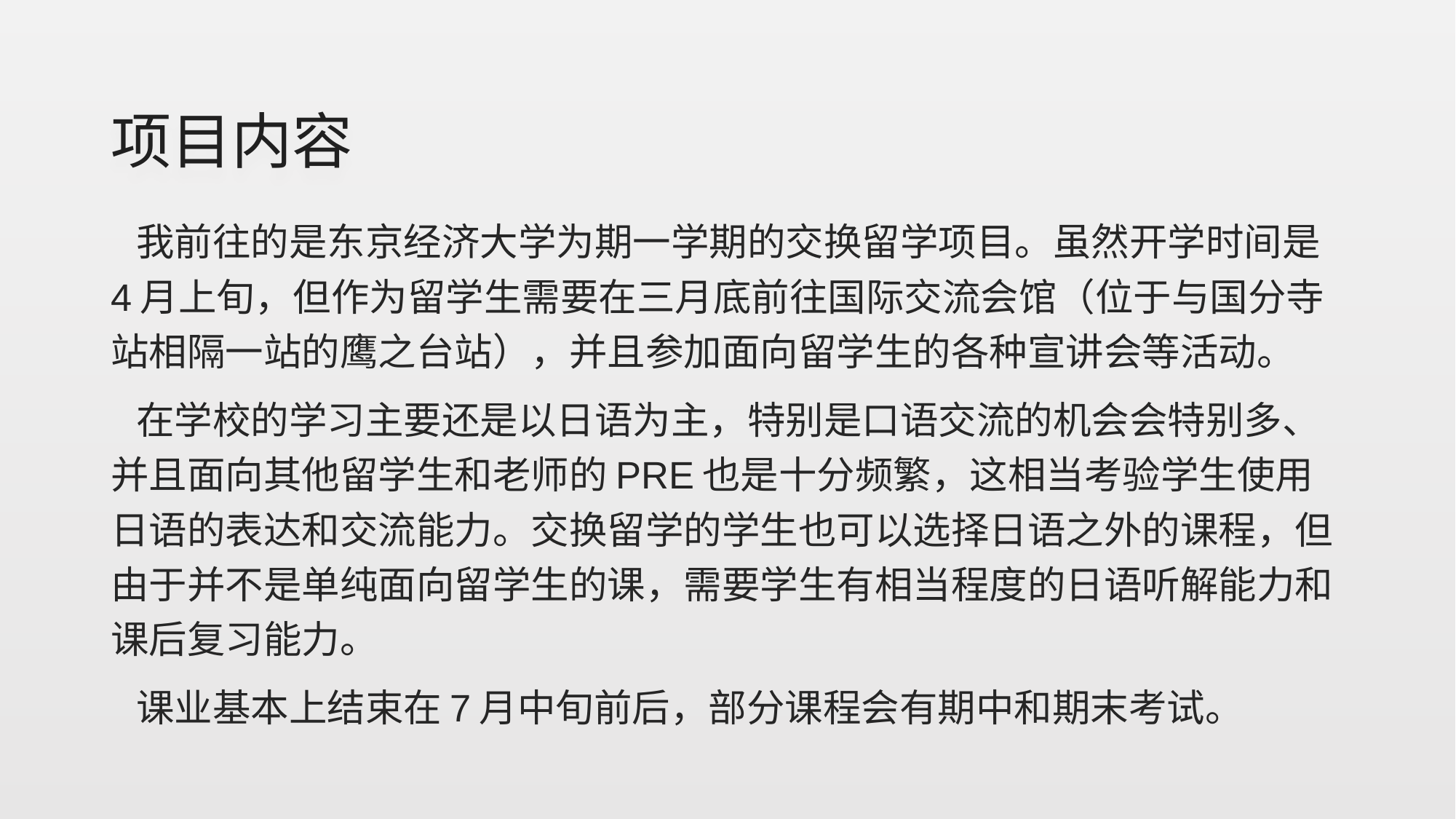

# 项目内容
  我前往的是东京经济大学为期一学期的交换留学项目。虽然开学时间是4月上旬，但作为留学生需要在三月底前往国际交流会馆（位于与国分寺站相隔一站的鹰之台站），并且参加面向留学生的各种宣讲会等活动。
  在学校的学习主要还是以日语为主，特别是口语交流的机会会特别多、并且面向其他留学生和老师的PRE也是十分频繁，这相当考验学生使用日语的表达和交流能力。交换留学的学生也可以选择日语之外的课程，但由于并不是单纯面向留学生的课，需要学生有相当程度的日语听解能力和课后复习能力。
  课业基本上结束在7月中旬前后，部分课程会有期中和期末考试。